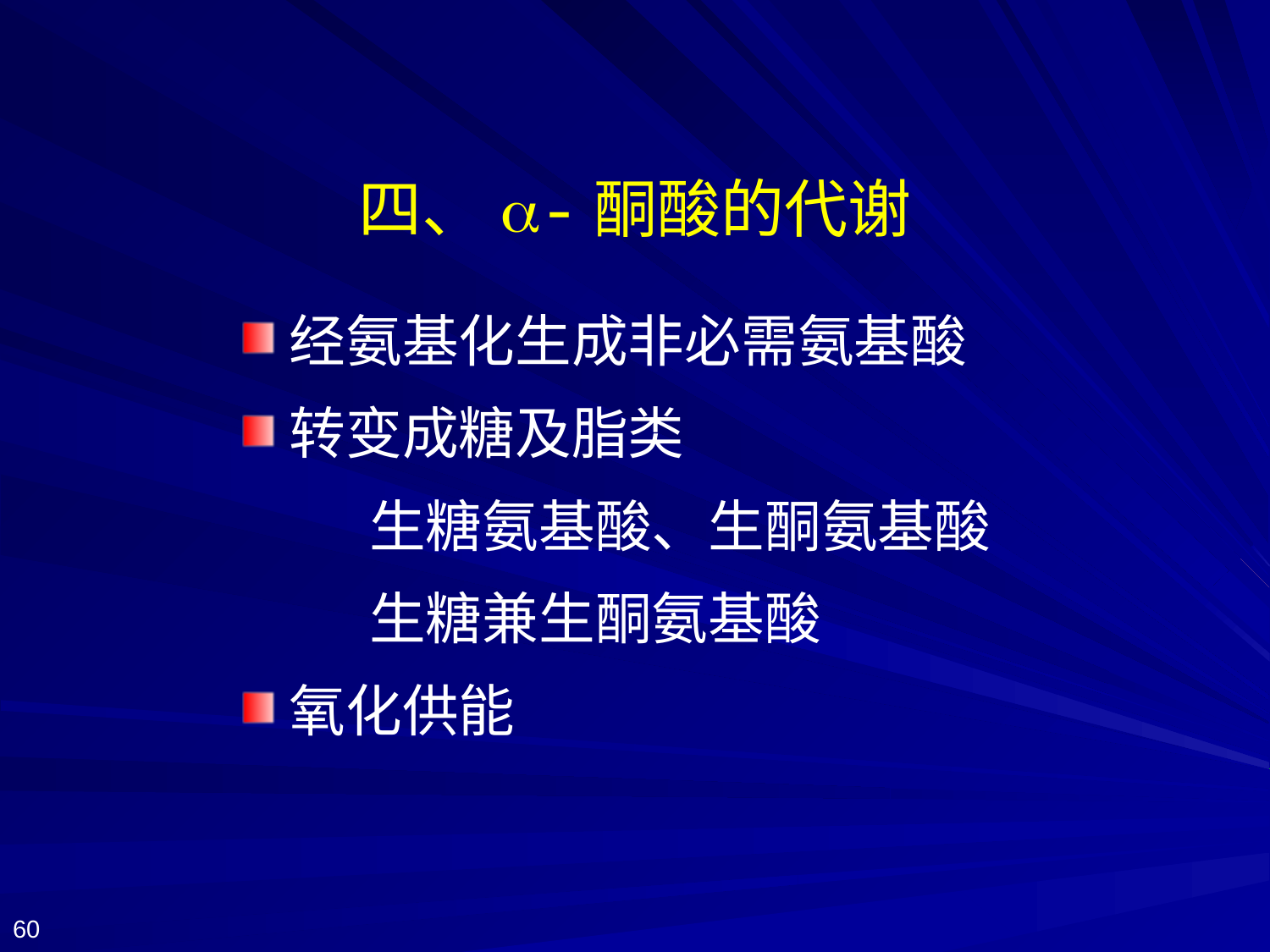

# 四、α-酮酸的代谢
经氨基化生成非必需氨基酸
转变成糖及脂类
         生糖氨基酸、生酮氨基酸
         生糖兼生酮氨基酸
氧化供能
60